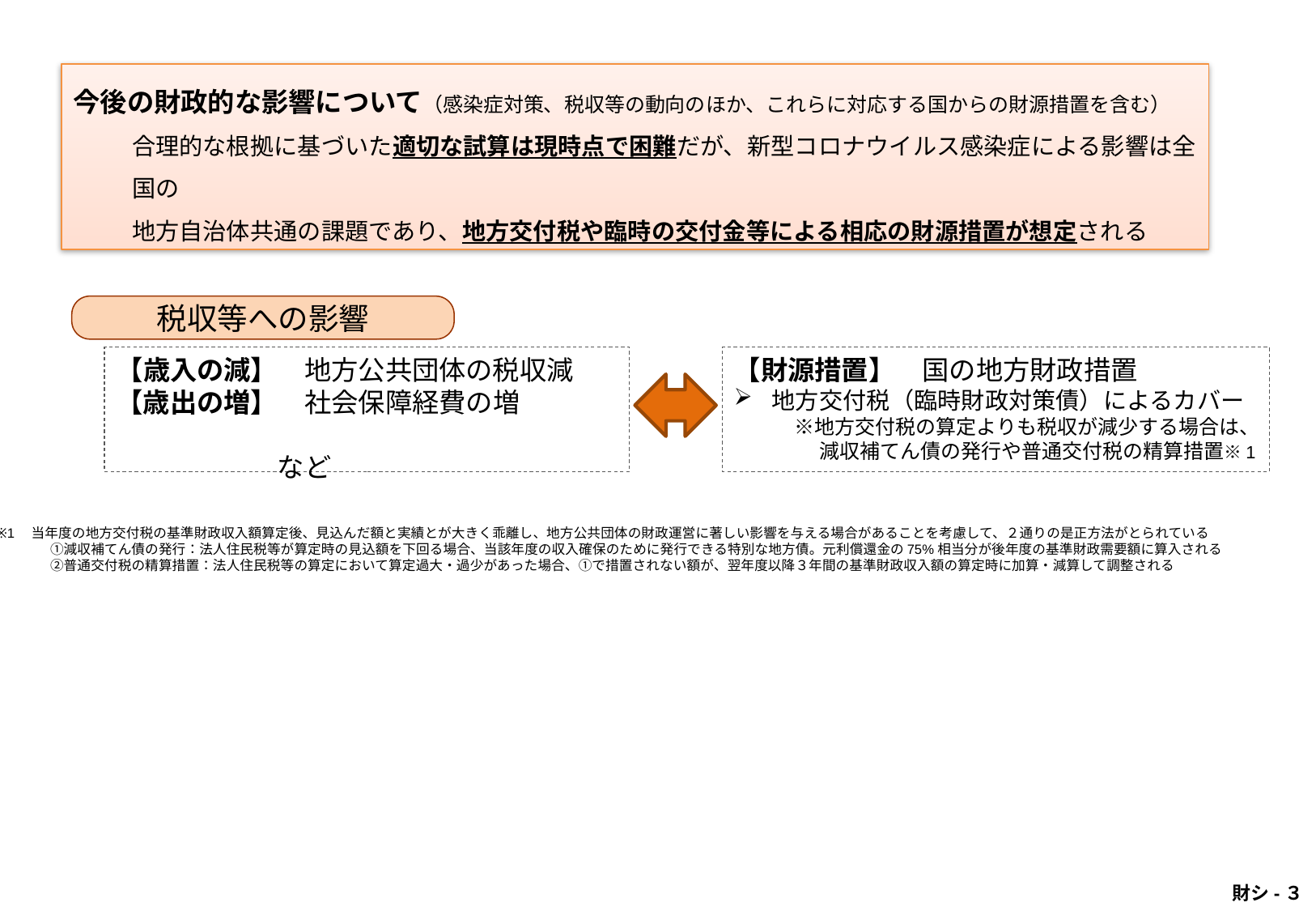

今後の財政的な影響について（感染症対策、税収等の動向のほか、これらに対応する国からの財源措置を含む）
合理的な根拠に基づいた適切な試算は現時点で困難だが、新型コロナウイルス感染症による影響は全国の
地方自治体共通の課題であり、地方交付税や臨時の交付金等による相応の財源措置が想定される
税収等への影響
【歳入の減】　地方公共団体の税収減
【歳出の増】　社会保障経費の増
　　　　　　　　　　　　　　　　　　　　　　　　など
【財源措置】　国の地方財政措置
地方交付税（臨時財政対策債）によるカバー
　　　※地方交付税の算定よりも税収が減少する場合は、
　　　　 減収補てん債の発行や普通交付税の精算措置※1

※1　当年度の地方交付税の基準財政収入額算定後、見込んだ額と実績とが大きく乖離し、地方公共団体の財政運営に著しい影響を与える場合があることを考慮して、２通りの是正方法がとられている
　　　　①減収補てん債の発行：法人住民税等が算定時の見込額を下回る場合、当該年度の収入確保のために発行できる特別な地方債。元利償還金の75%相当分が後年度の基準財政需要額に算入される
　　　　②普通交付税の精算措置：法人住民税等の算定において算定過大・過少があった場合、①で措置されない額が、翌年度以降３年間の基準財政収入額の算定時に加算・減算して調整される
 財シ-３